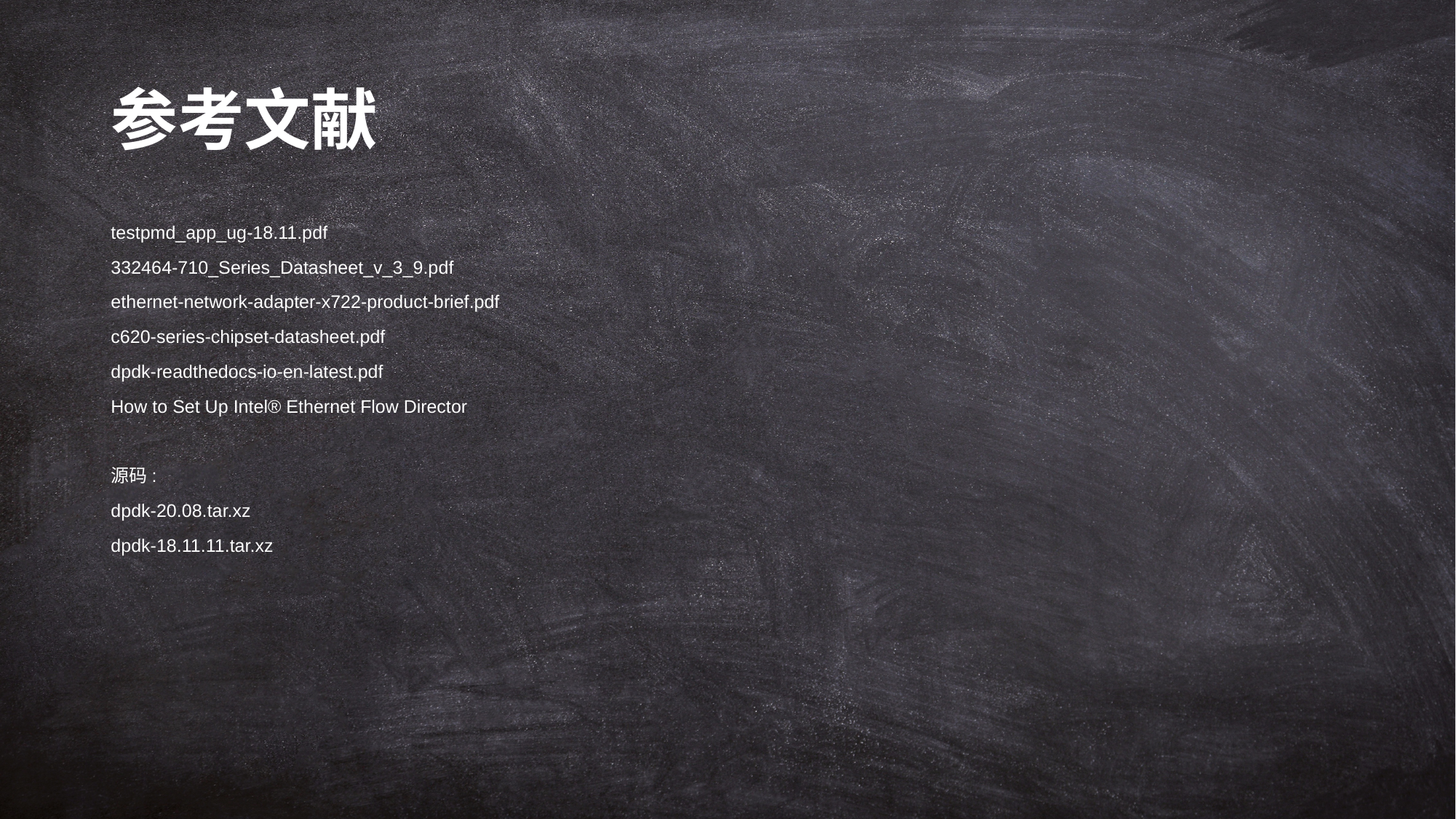

# 参考文献
testpmd_app_ug-18.11.pdf
332464-710_Series_Datasheet_v_3_9.pdf
ethernet-network-adapter-x722-product-brief.pdf
c620-series-chipset-datasheet.pdf
dpdk-readthedocs-io-en-latest.pdf
How to Set Up Intel® Ethernet Flow Director

源码:
dpdk-20.08.tar.xz
dpdk-18.11.11.tar.xz